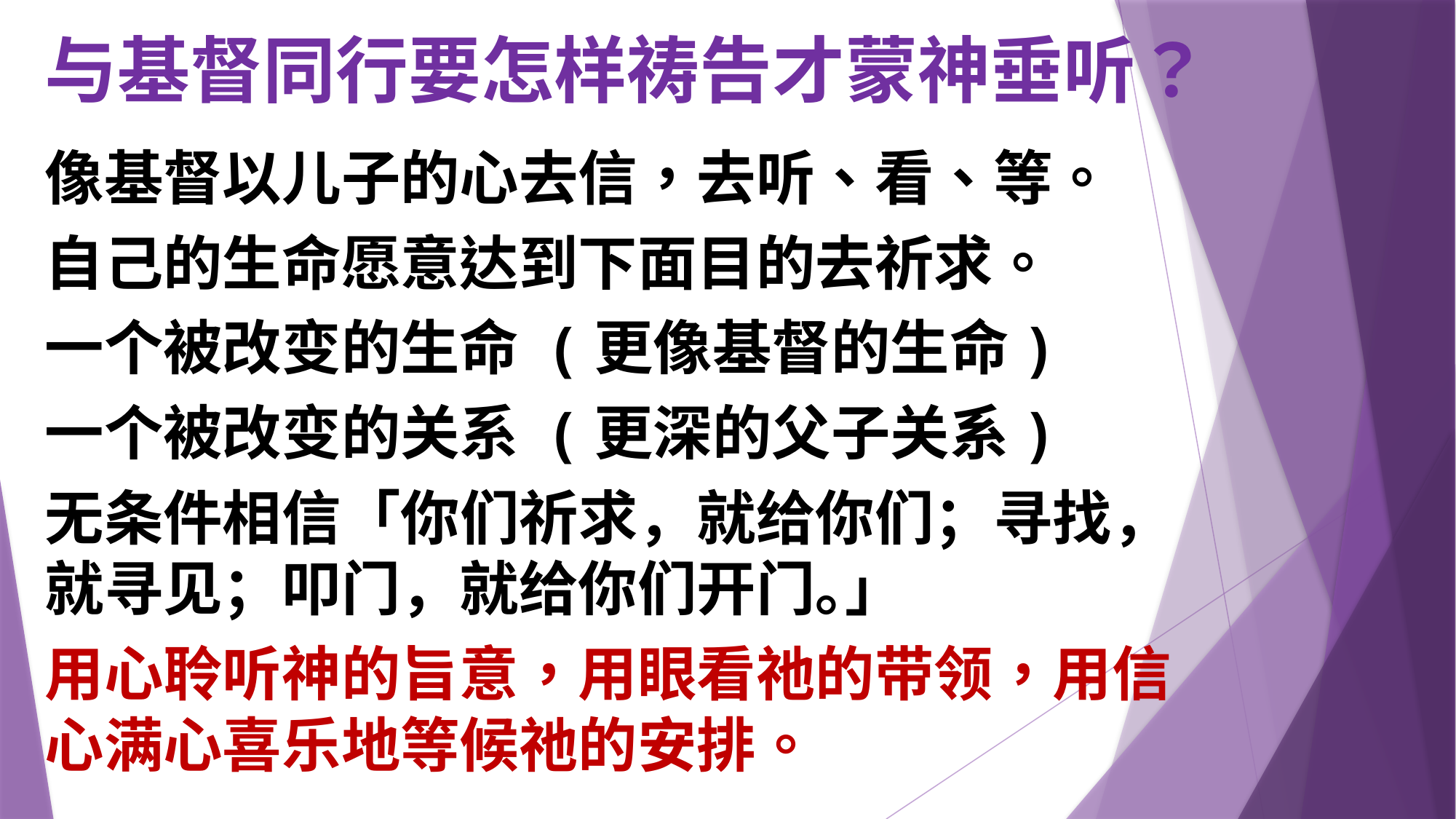

# 与基督同行要怎样祷告才蒙神垂听？
像基督以儿子的心去信，去听、看、等。
自己的生命愿意达到下面目的去祈求。
一个被改变的生命 (更像基督的生命)
一个被改变的关系 (更深的父子关系)
无条件相信「你们祈求，就给你们；寻找，就寻见；叩门，就给你们开门｡」
用心聆听神的旨意，用眼看祂的带领，用信心满心喜乐地等候祂的安排。